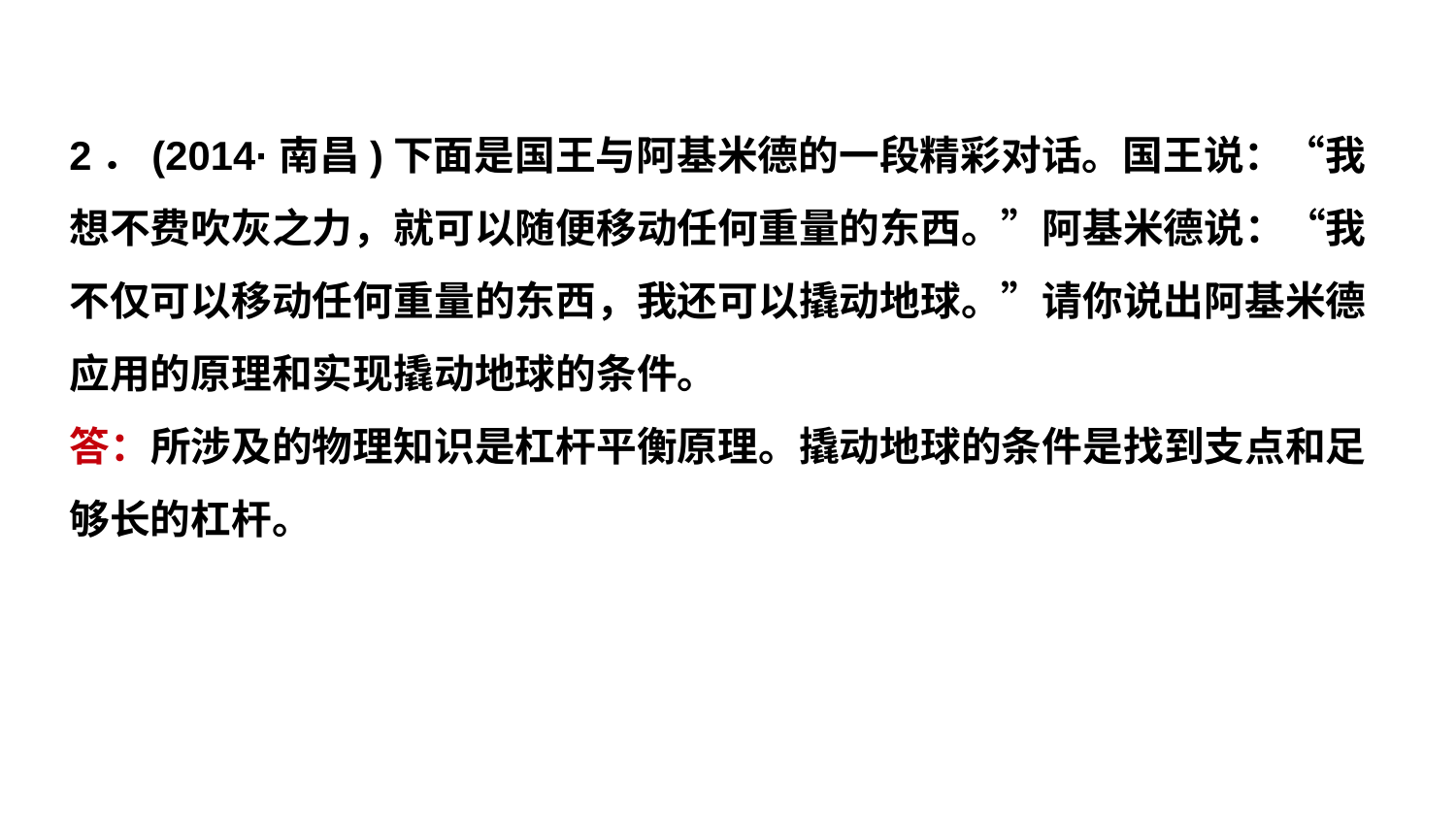

2．(2014·南昌)下面是国王与阿基米德的一段精彩对话。国王说：“我想不费吹灰之力，就可以随便移动任何重量的东西。”阿基米德说：“我不仅可以移动任何重量的东西，我还可以撬动地球。”请你说出阿基米德应用的原理和实现撬动地球的条件。
答：所涉及的物理知识是杠杆平衡原理。撬动地球的条件是找到支点和足够长的杠杆。